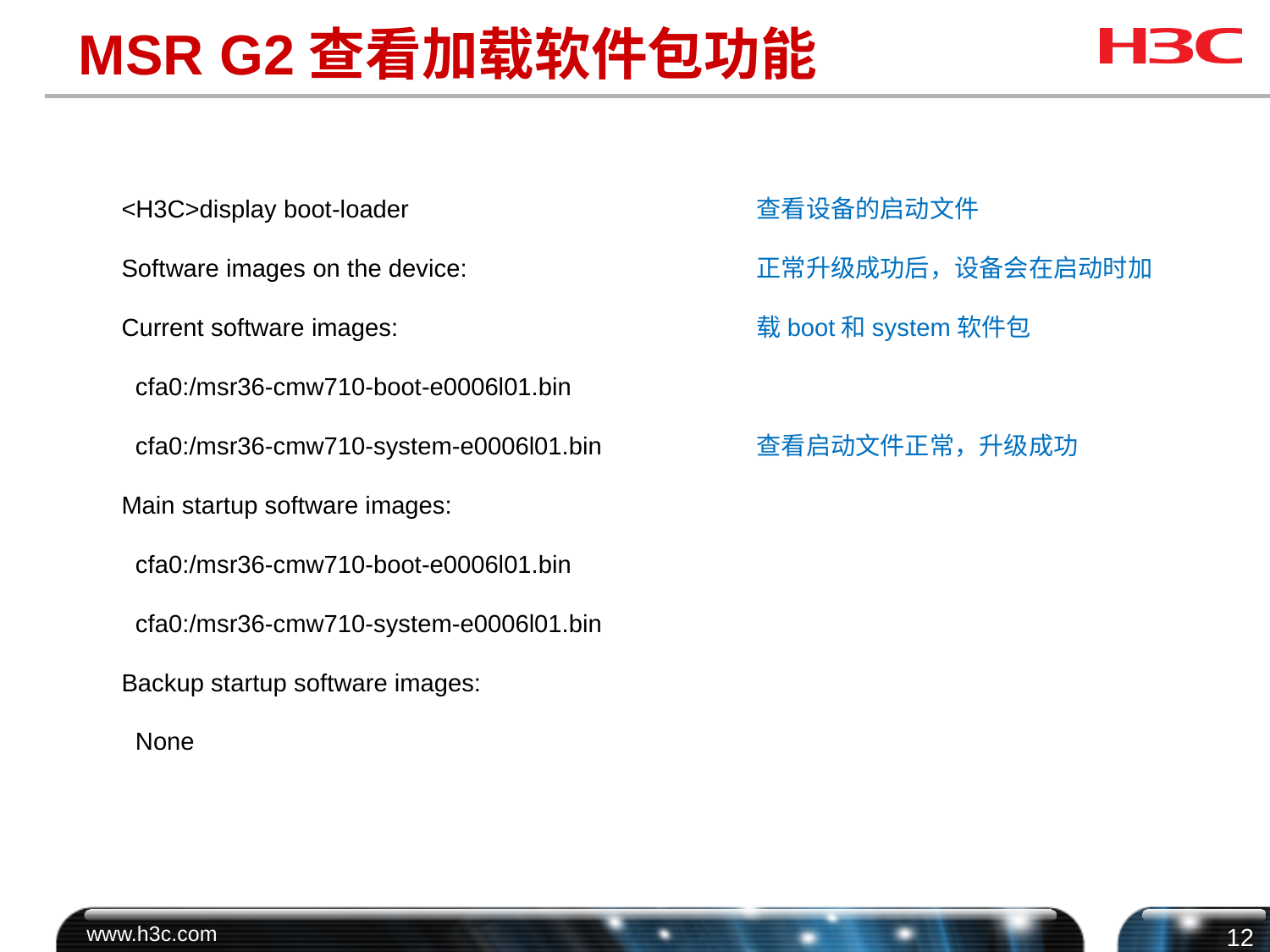

# MSR G2查看加载软件包功能
<H3C>display boot-loader			查看设备的启动文件
Software images on the device:			正常升级成功后，设备会在启动时加
Current software images:			载boot和system软件包
  cfa0:/msr36-cmw710-boot-e0006l01.bin
  cfa0:/msr36-cmw710-system-e0006l01.bin		查看启动文件正常，升级成功
Main startup software images:
  cfa0:/msr36-cmw710-boot-e0006l01.bin
  cfa0:/msr36-cmw710-system-e0006l01.bin
Backup startup software images:
  None